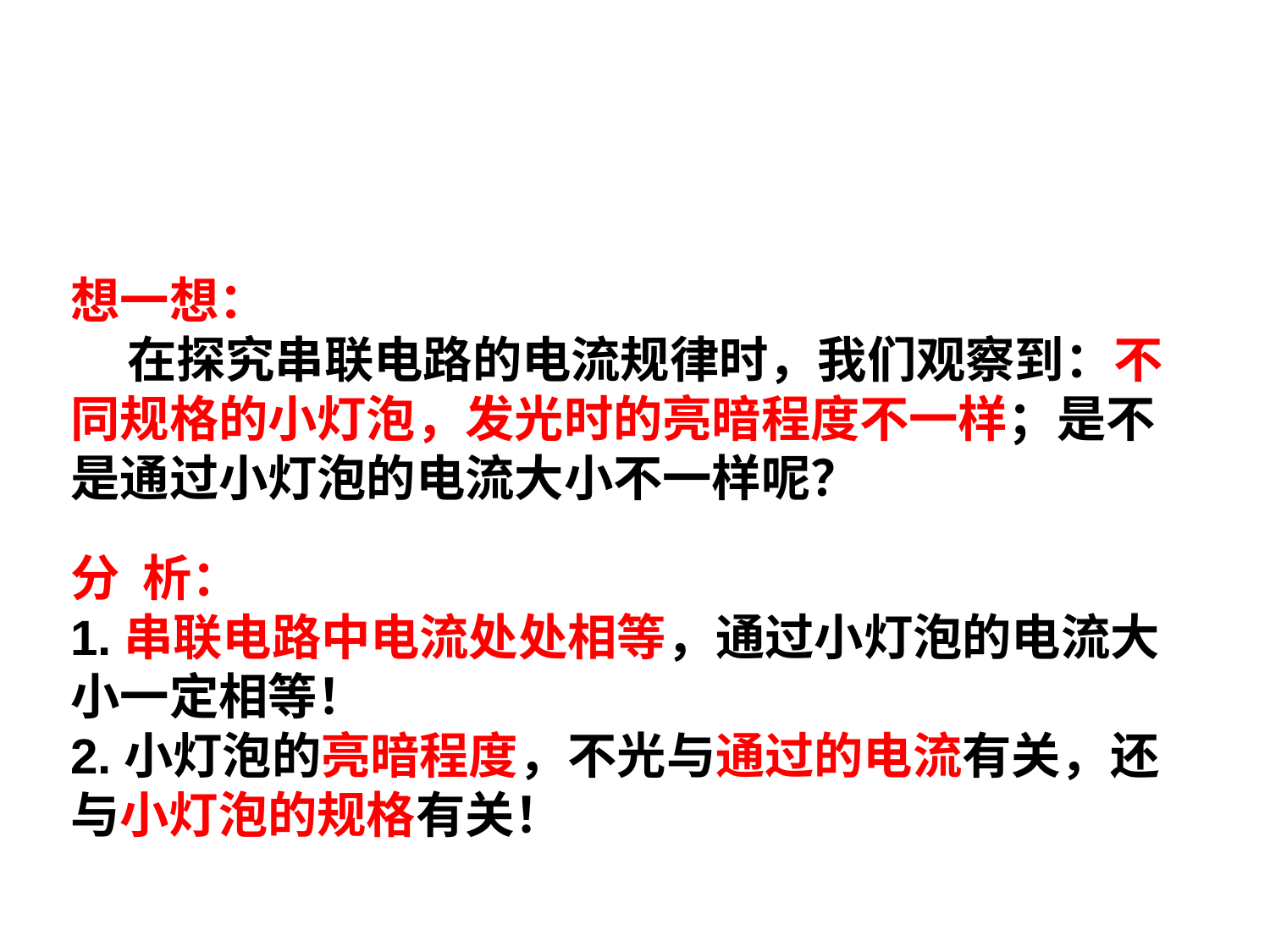

想一想：
    在探究串联电路的电流规律时，我们观察到：不同规格的小灯泡，发光时的亮暗程度不一样；是不是通过小灯泡的电流大小不一样呢？
分  析：
1.串联电路中电流处处相等，通过小灯泡的电流大小一定相等！
2.小灯泡的亮暗程度，不光与通过的电流有关，还与小灯泡的规格有关！